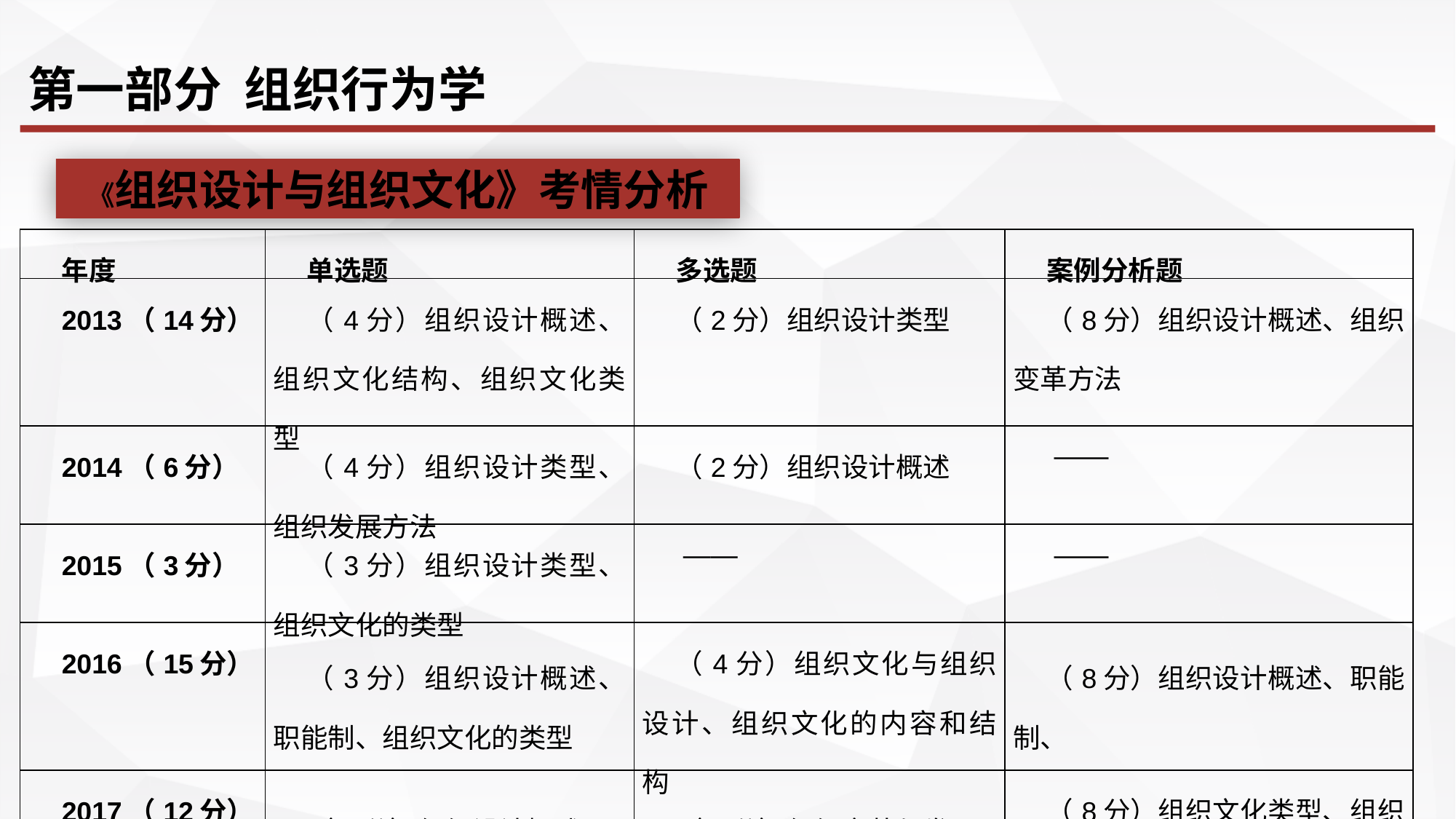

第一部分  组织行为学

《组织设计与组织文化》考情分析
| 年度 | 单选题 | 多选题 | 案例分析题 |
| --- | --- | --- | --- |
| 2013（14分） | （4分）组织设计概述、组织文化结构、组织文化类型 | （2分）组织设计类型 | （8分）组织设计概述、组织变革方法 |
| 2014（6分） | （4分）组织设计类型、组织发展方法 | （2分）组织设计概述 | —— |
| 2015（3分） | （3分）组织设计类型、组织文化的类型 | —— | —— |
| 2016（15分） | （3分）组织设计概述、职能制、组织文化的类型 | （4分）组织文化与组织设计、组织文化的内容和结构 | （8分）组织设计概述、职能制、 |
| 2017（12分） | （2分）组织设计概述 | （2分）组织变革与发展 | （8分）组织文化类型、组织设计类型、组织变革与发展 |
| 2018（6分） | （4分）组织发展、职权结构、权变因素、事业部制度 | （2分）矩阵式组织 |  |